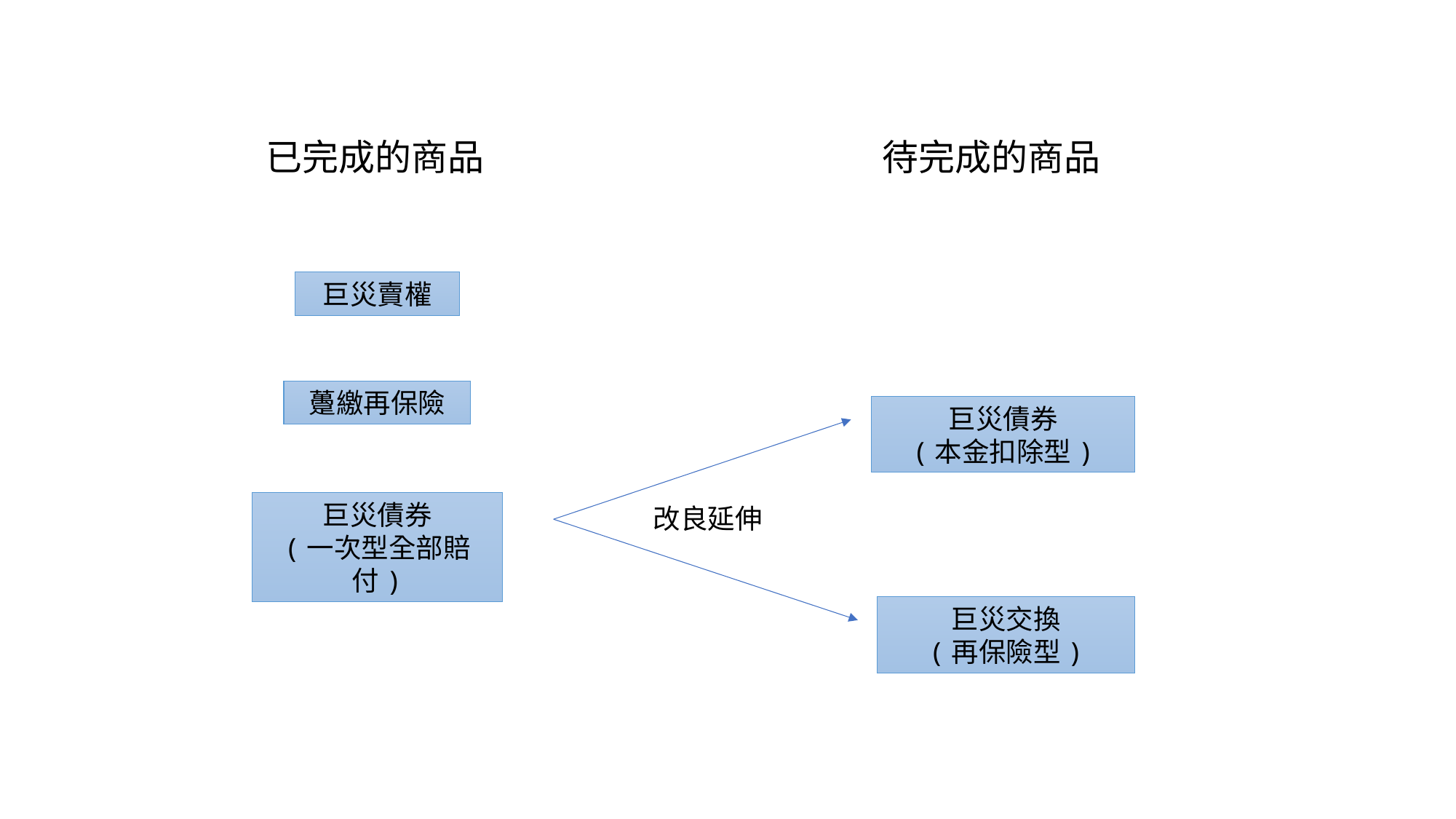

已完成的商品
待完成的商品
巨災賣權
躉繳再保險
巨災債券
(本金扣除型)
巨災債券
(一次型全部賠付)
改良延伸
巨災交換
(再保險型)